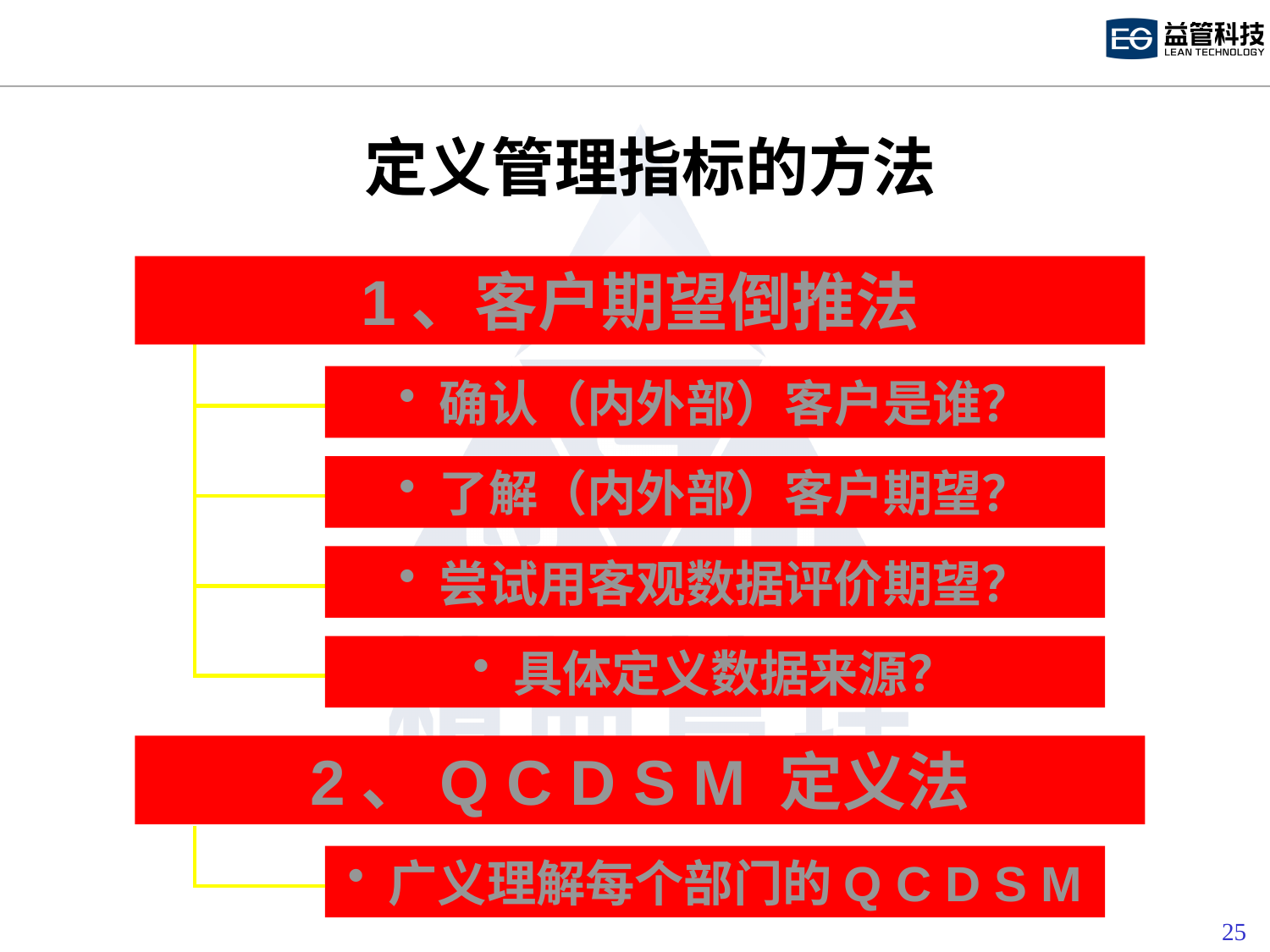

# 定义管理指标的方法
1、客户期望倒推法

 确认（内外部）客户是谁？
 了解（内外部）客户期望？
 尝试用客观数据评价期望？
 具体定义数据来源？
2、Q C D S M 定义法

 广义理解每个部门的Q C D S M